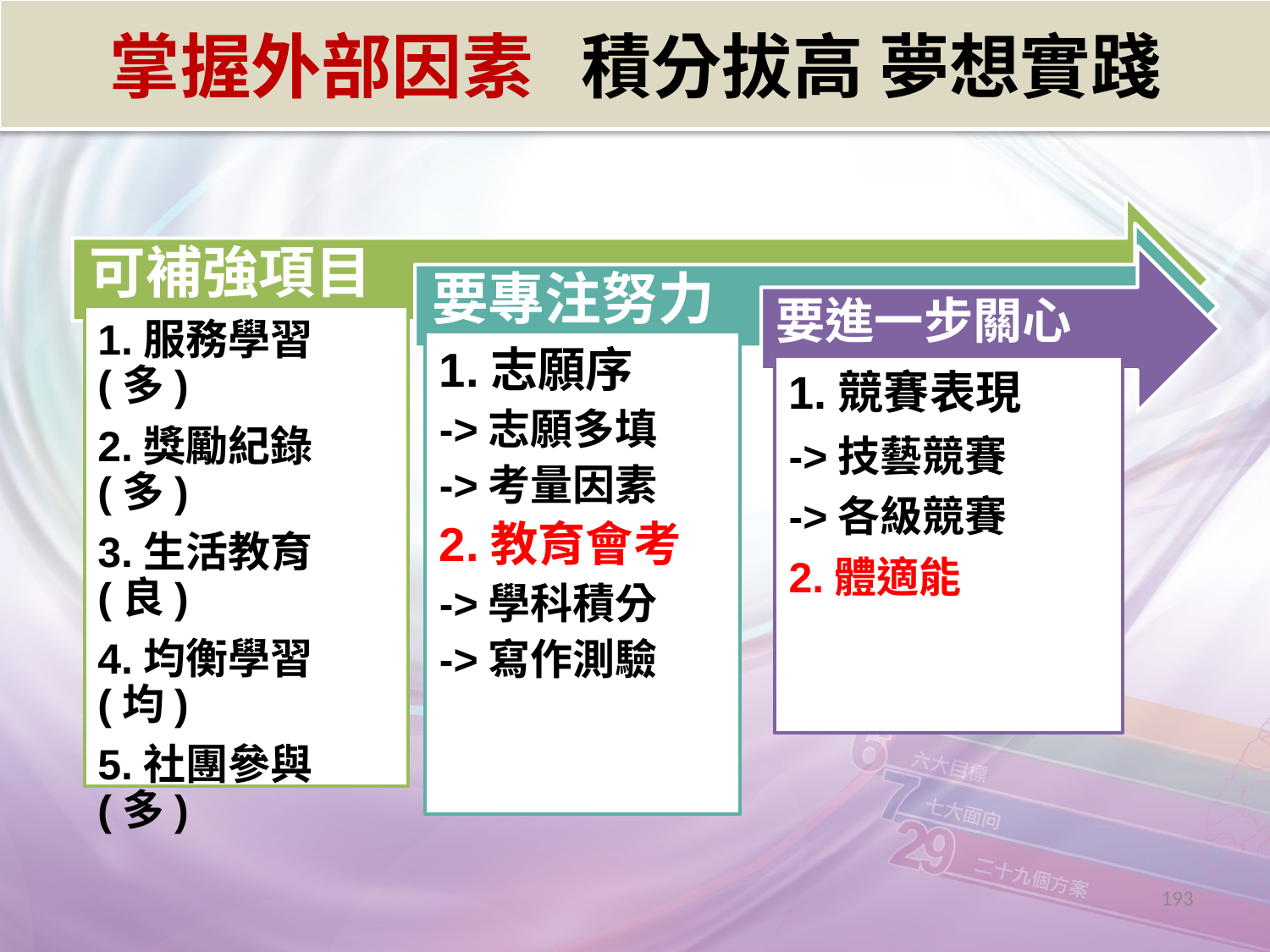

掌握外部因素   積分拔高 夢想實踐
可補強項目
1.服務學習(多)
2.獎勵紀錄(多)
3.生活教育(良)
4.均衡學習(均)
5.社團參與(多)
要專注努力
1.志願序
->志願多填
->考量因素
2.教育會考
->學科積分
->寫作測驗

要進一步關心
1.競賽表現
->技藝競賽
->各級競賽
2.體適能

193